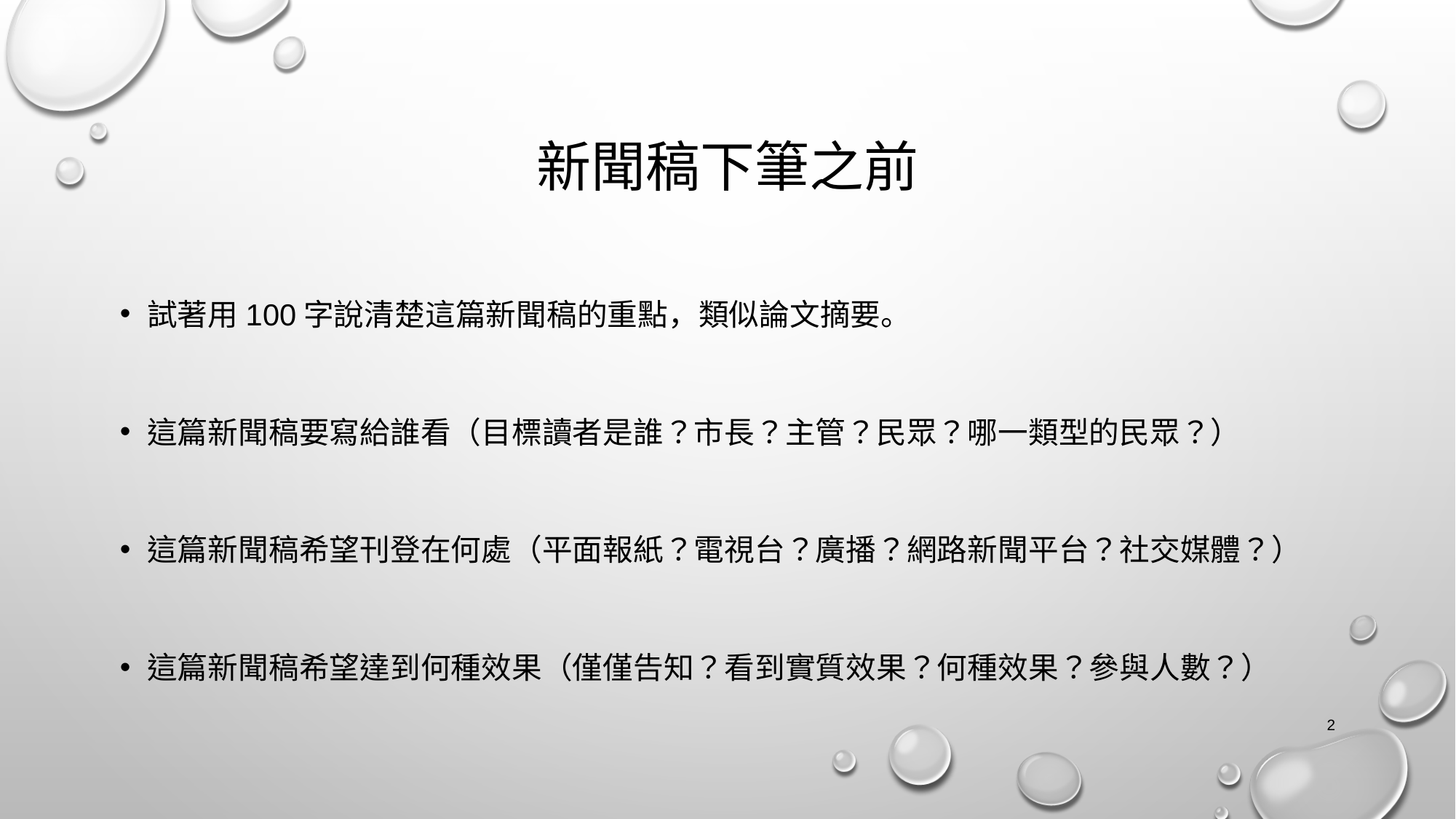

# 新聞稿下筆之前
試著用100字說清楚這篇新聞稿的重點，類似論文摘要。

這篇新聞稿要寫給誰看（目標讀者是誰？市長？主管？民眾？哪一類型的民眾？）

這篇新聞稿希望刊登在何處（平面報紙？電視台？廣播？網路新聞平台？社交媒體？）

這篇新聞稿希望達到何種效果（僅僅告知？看到實質效果？何種效果？參與人數？）

2